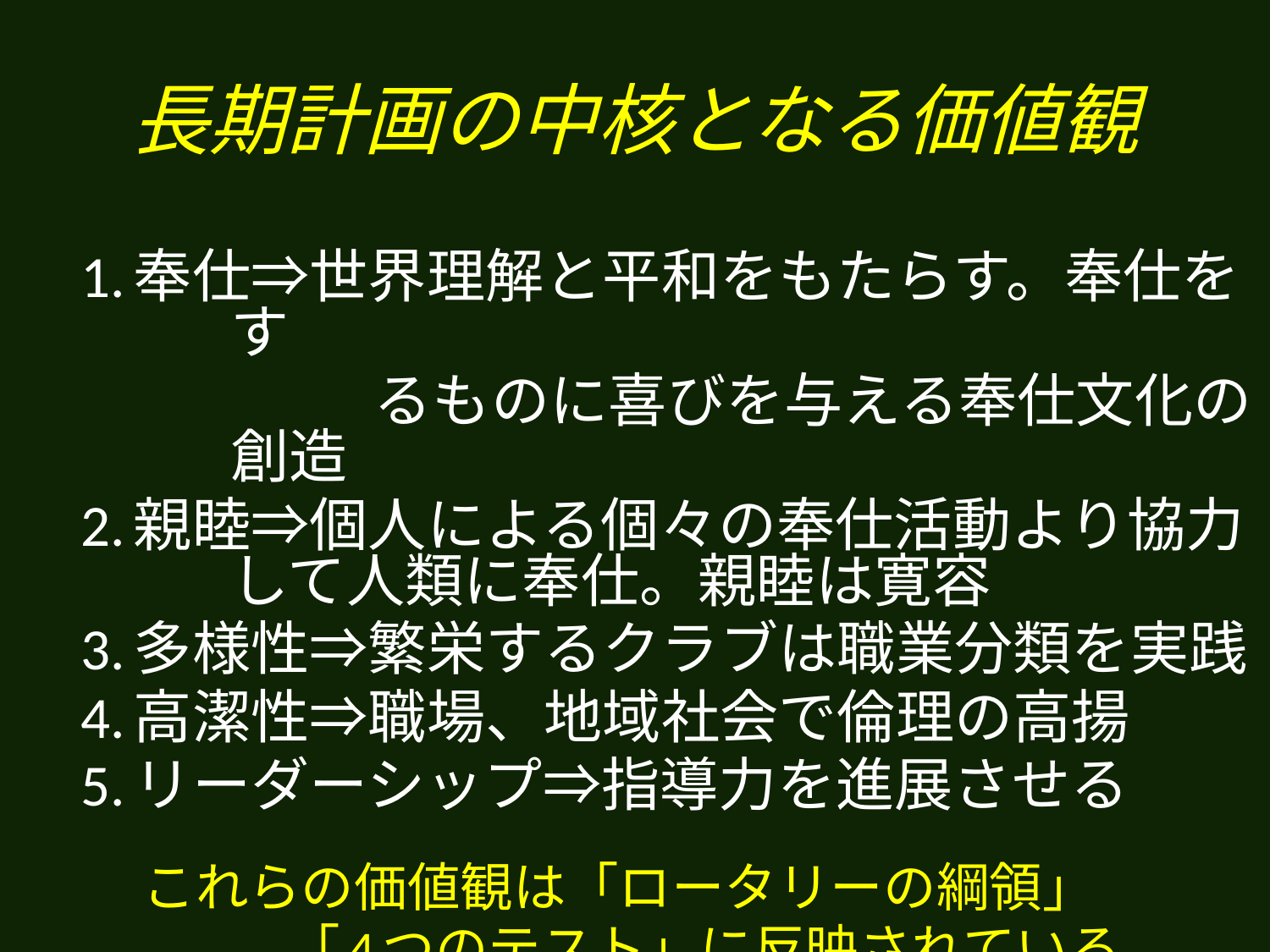

# 長期計画の中核となる価値観
1.奉仕⇒世界理解と平和をもたらす。奉仕をす
　　　　　るものに喜びを与える奉仕文化の創造
2.親睦⇒個人による個々の奉仕活動より協力して人類に奉仕。親睦は寛容
3.多様性⇒繁栄するクラブは職業分類を実践
4.高潔性⇒職場、地域社会で倫理の高揚
5.リーダーシップ⇒指導力を進展させる

　　これらの価値観は「ロータリーの綱領」
　　　　「4つのテスト」に反映されている